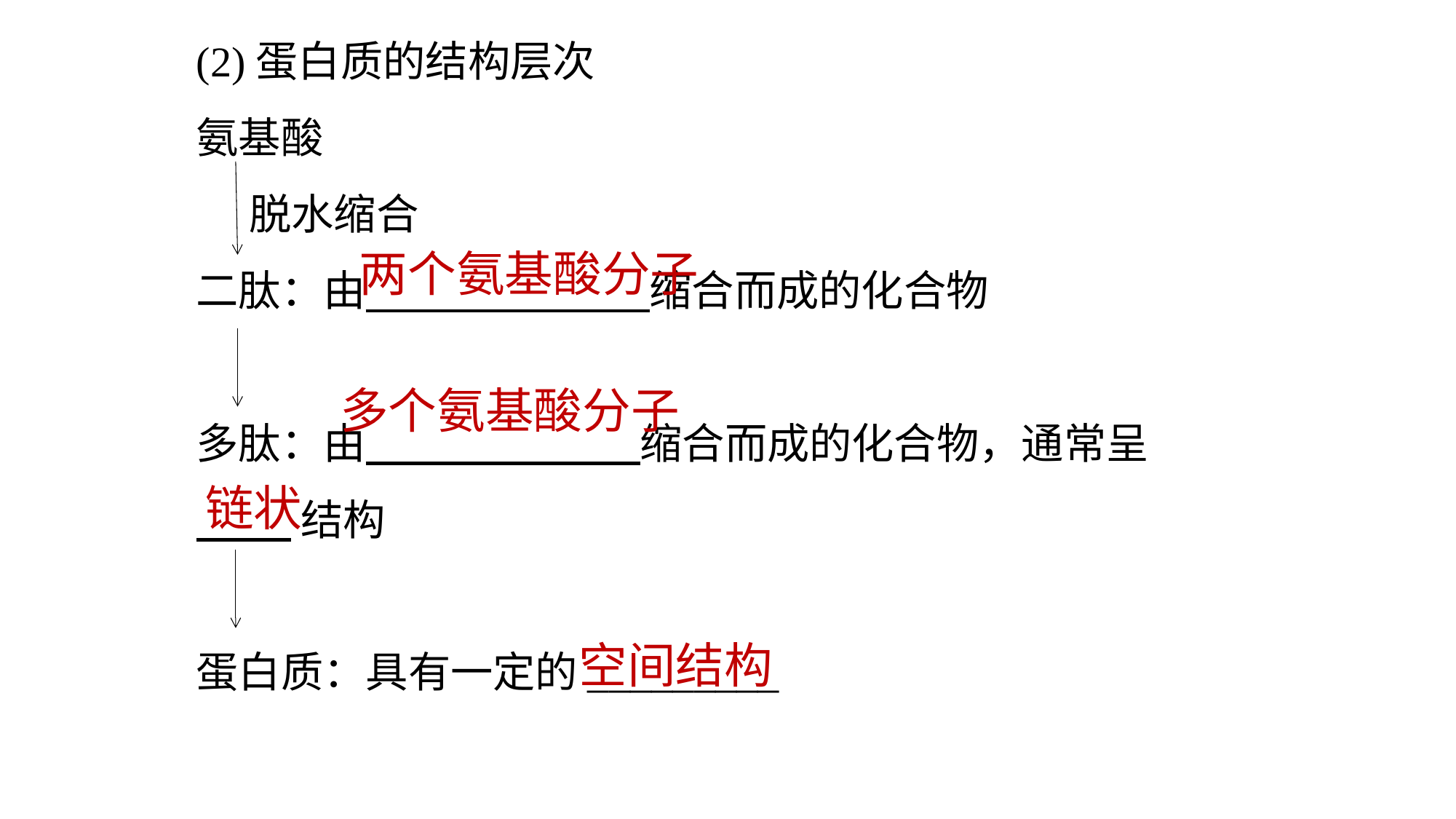

(2)蛋白质的结构层次
氨基酸
　 脱水缩合
二肽：由                              缩合而成的化合物

多肽：由                             缩合而成的化合物，通常呈
          结构

蛋白质：具有一定的_________
两个氨基酸分子
多个氨基酸分子
链状
空间结构